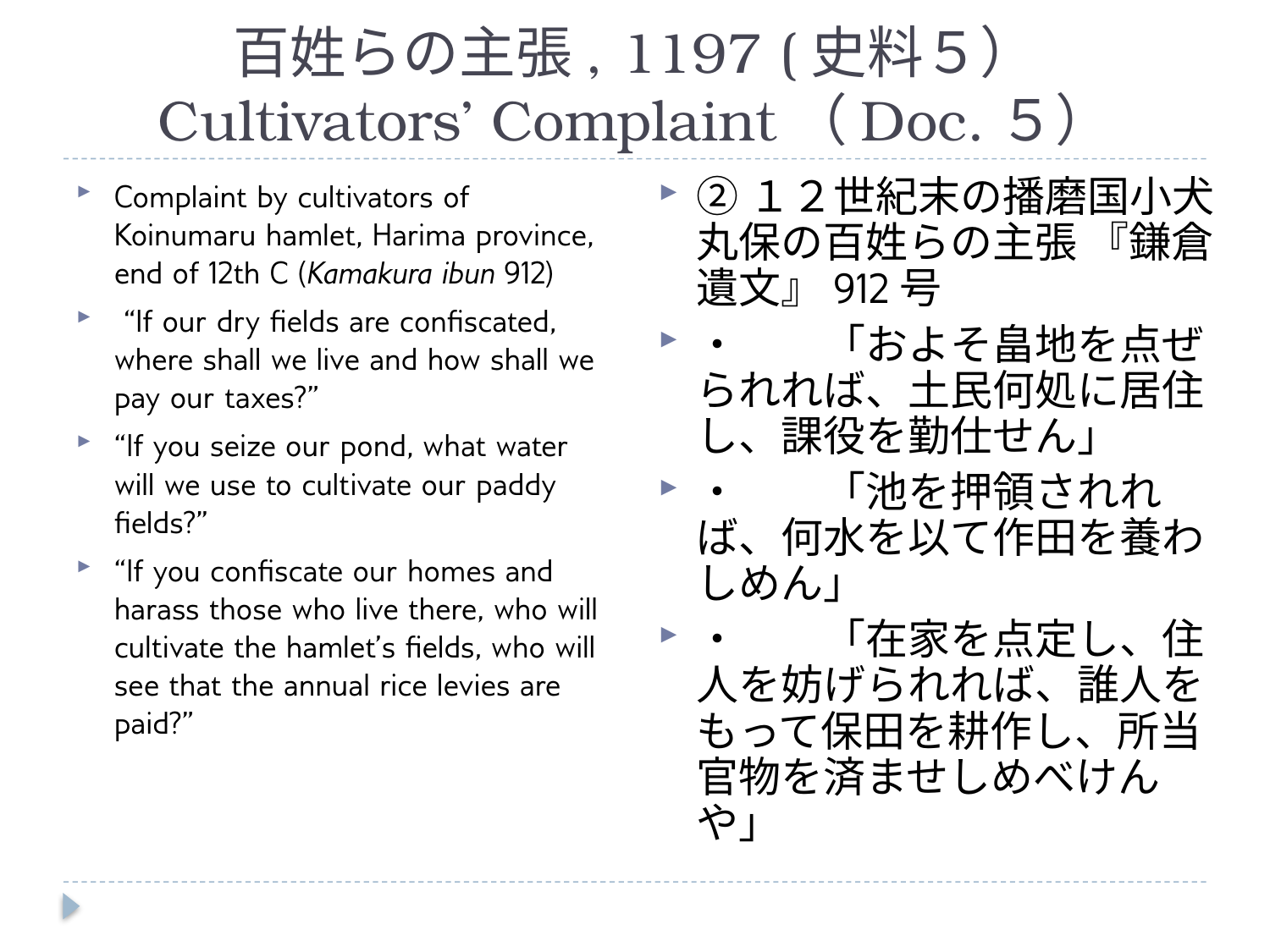

百姓らの主張, 1197 (史料５）
Cultivators’ Complaint（Doc.５）
Complaint by cultivators of Koinumaru hamlet, Harima province, end of 12th C (Kamakura ibun 912)
 “If our dry fields are confiscated, where shall we live and how shall we pay our taxes?”
“If you seize our pond, what water will we use to cultivate our paddy fields?”
“If you confiscate our homes and harass those who live there, who will cultivate the hamlet’s fields, who will see that the annual rice levies are paid?”
②１２世紀末の播磨国小犬丸保の百姓らの主張 『鎌倉遺文』912号
・	「およそ畠地を点ぜられれば、土民何処に居住し、課役を勤仕せん」
・	「池を押領されれば、何水を以て作田を養わしめん」
・	「在家を点定し、住人を妨げられれば、誰人をもって保田を耕作し、所当官物を済ませしめべけんや」